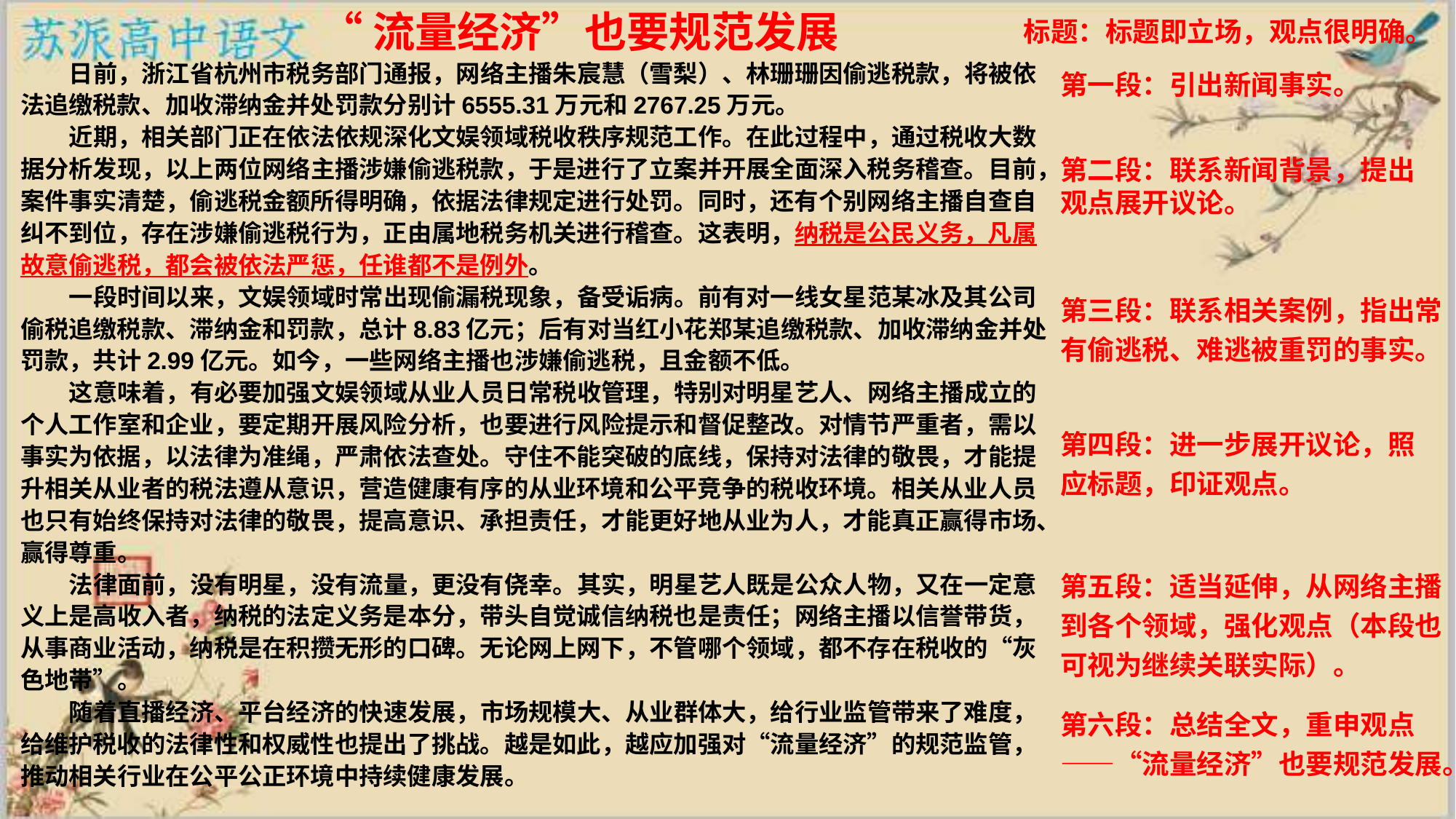

“流量经济”也要规范发展
标题：标题即立场，观点很明确。
日前，浙江省杭州市税务部门通报，网络主播朱宸慧（雪梨）、林珊珊因偷逃税款，将被依法追缴税款、加收滞纳金并处罚款分别计6555.31万元和2767.25万元。
近期，相关部门正在依法依规深化文娱领域税收秩序规范工作。在此过程中，通过税收大数据分析发现，以上两位网络主播涉嫌偷逃税款，于是进行了立案并开展全面深入税务稽查。目前，案件事实清楚，偷逃税金额所得明确，依据法律规定进行处罚。同时，还有个别网络主播自查自纠不到位，存在涉嫌偷逃税行为，正由属地税务机关进行稽查。这表明，纳税是公民义务，凡属故意偷逃税，都会被依法严惩，任谁都不是例外。
一段时间以来，文娱领域时常出现偷漏税现象，备受诟病。前有对一线女星范某冰及其公司偷税追缴税款、滞纳金和罚款，总计8.83亿元；后有对当红小花郑某追缴税款、加收滞纳金并处罚款，共计2.99亿元。如今，一些网络主播也涉嫌偷逃税，且金额不低。
这意味着，有必要加强文娱领域从业人员日常税收管理，特别对明星艺人、网络主播成立的个人工作室和企业，要定期开展风险分析，也要进行风险提示和督促整改。对情节严重者，需以事实为依据，以法律为准绳，严肃依法查处。守住不能突破的底线，保持对法律的敬畏，才能提升相关从业者的税法遵从意识，营造健康有序的从业环境和公平竞争的税收环境。相关从业人员也只有始终保持对法律的敬畏，提高意识、承担责任，才能更好地从业为人，才能真正赢得市场、赢得尊重。
法律面前，没有明星，没有流量，更没有侥幸。其实，明星艺人既是公众人物，又在一定意义上是高收入者，纳税的法定义务是本分，带头自觉诚信纳税也是责任；网络主播以信誉带货，从事商业活动，纳税是在积攒无形的口碑。无论网上网下，不管哪个领域，都不存在税收的“灰色地带”。
随着直播经济、平台经济的快速发展，市场规模大、从业群体大，给行业监管带来了难度，给维护税收的法律性和权威性也提出了挑战。越是如此，越应加强对“流量经济”的规范监管，推动相关行业在公平公正环境中持续健康发展。
第一段：引出新闻事实。
第二段：联系新闻背景，提出观点展开议论。
第三段：联系相关案例，指出常有偷逃税、难逃被重罚的事实。
第四段：进一步展开议论，照应标题，印证观点。
第五段：适当延伸，从网络主播到各个领域，强化观点（本段也可视为继续关联实际）。
第六段：总结全文，重申观点——“流量经济”也要规范发展。